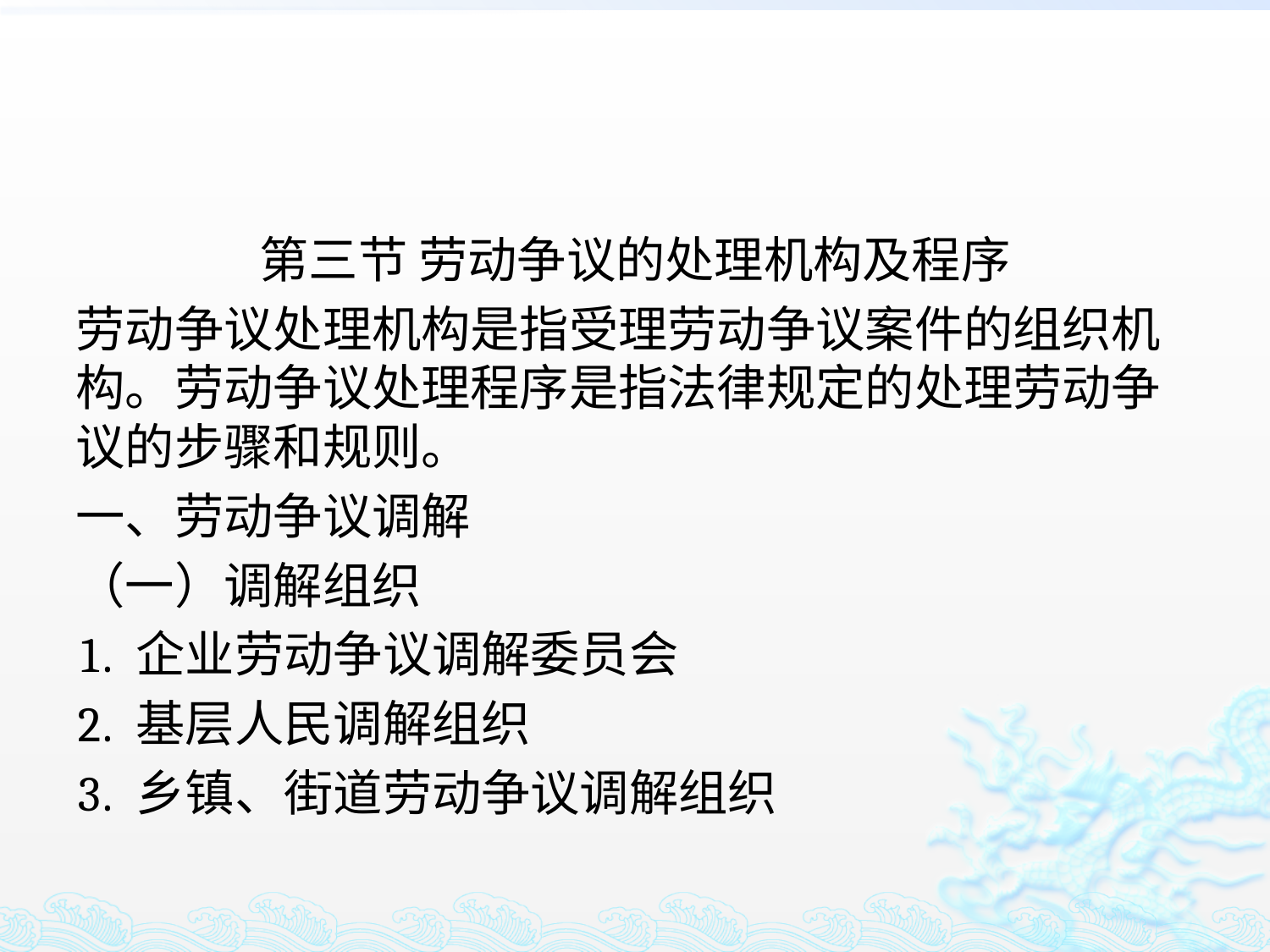

#
第三节 劳动争议的处理机构及程序
劳动争议处理机构是指受理劳动争议案件的组织机构。劳动争议处理程序是指法律规定的处理劳动争议的步骤和规则。
一、劳动争议调解
（一）调解组织
1. 企业劳动争议调解委员会
2. 基层人民调解组织
3. 乡镇、街道劳动争议调解组织